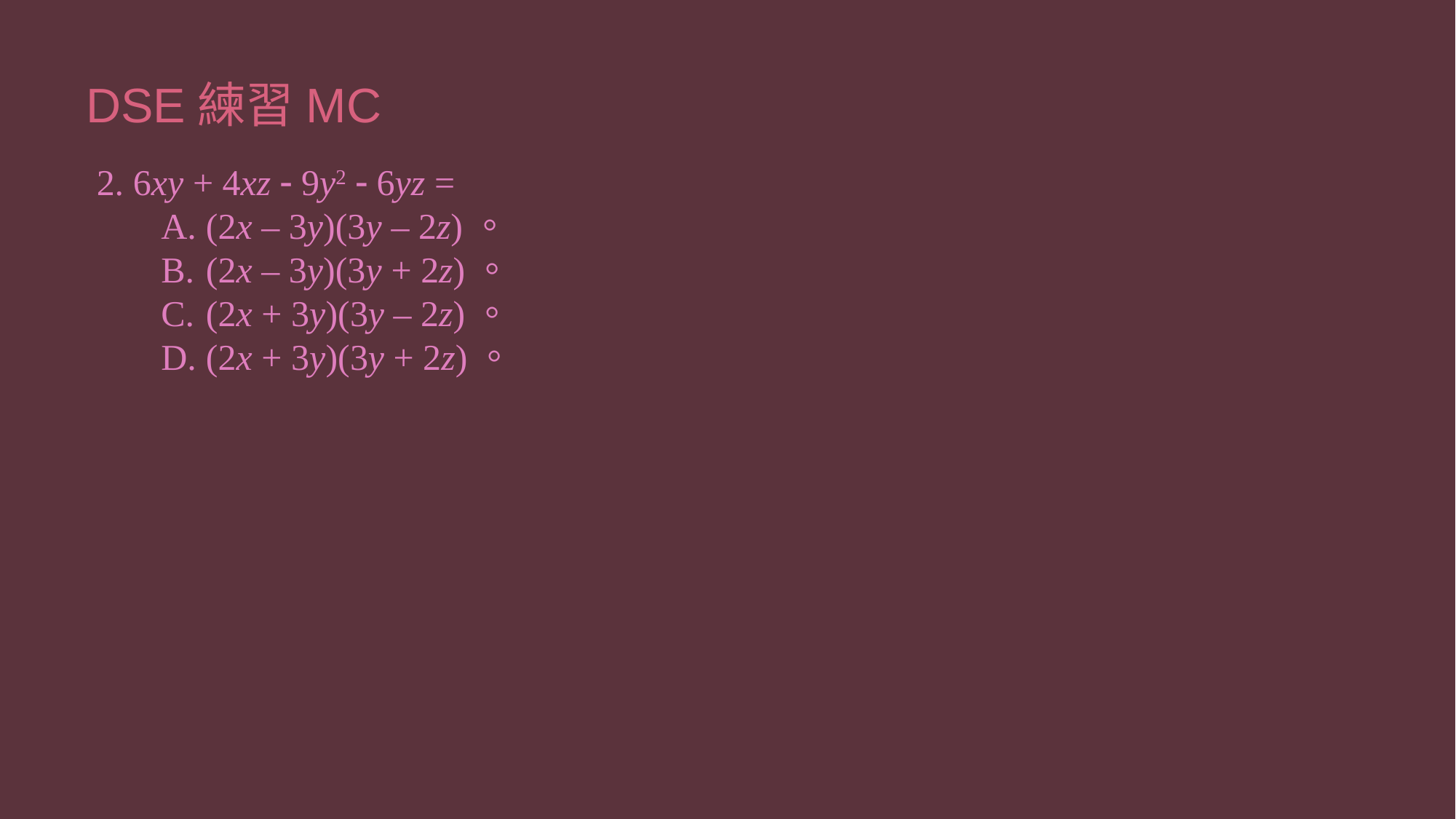

# DSE練習MC
2. 6xy + 4xz − 9y2 − 6yz =
		A.	(2x – 3y)(3y – 2z)。
		B.	(2x – 3y)(3y + 2z)。
		C.	(2x + 3y)(3y – 2z)。
		D.	(2x + 3y)(3y + 2z)。